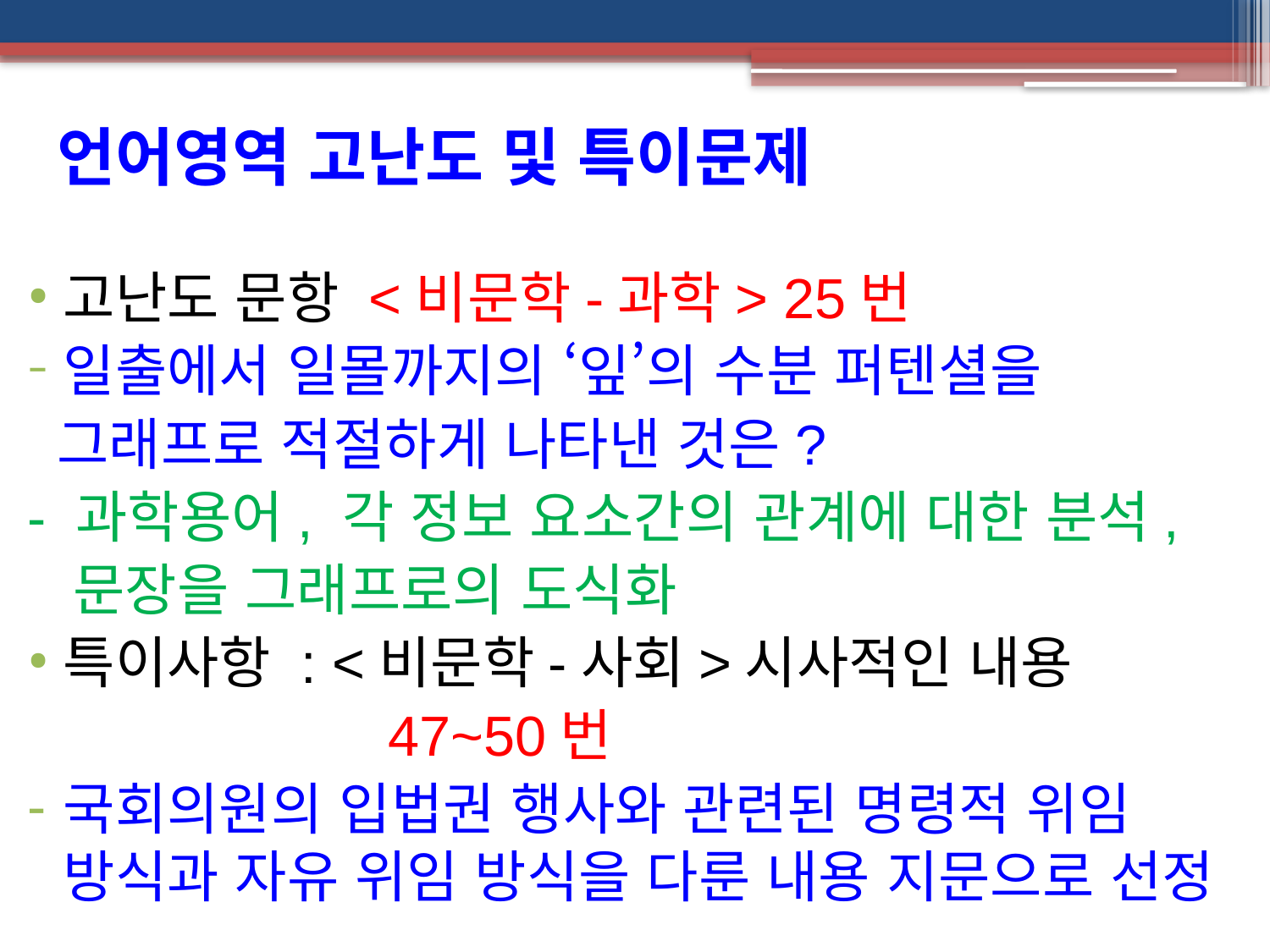

언어영역 고난도 및 특이문제
고난도 문항 <비문학-과학> 25번
일출에서 일몰까지의 ‘잎’의 수분 퍼텐셜을
 그래프로 적절하게 나타낸 것은?
- 과학용어, 각 정보 요소간의 관계에 대한 분석,
  문장을 그래프로의 도식화
특이사항 : <비문학-사회>시사적인 내용
                       47~50번
국회의원의 입법권 행사와 관련된 명령적 위임 방식과 자유 위임 방식을 다룬 내용 지문으로 선정